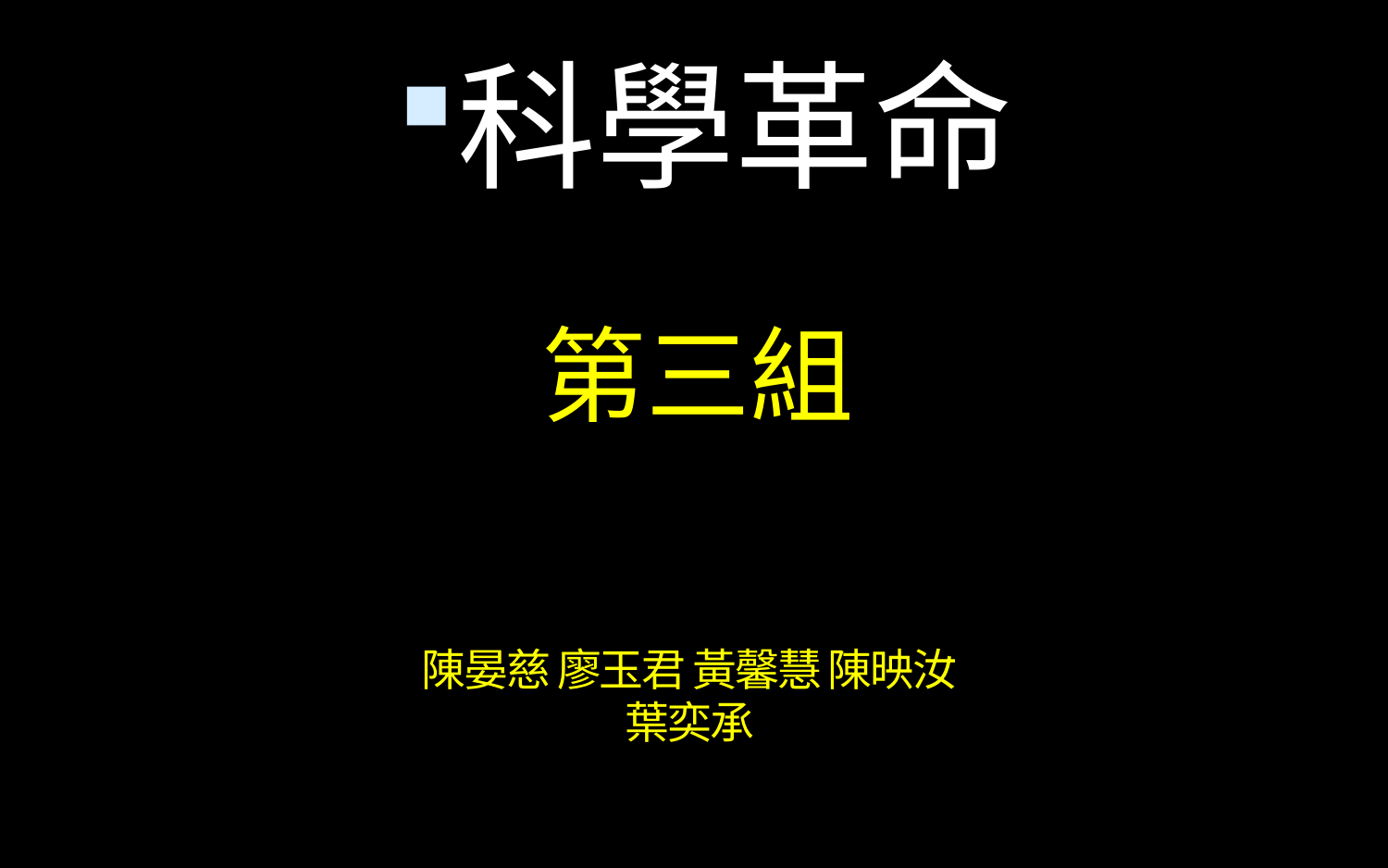

科學革命
第三組
# 陳晏慈 廖玉君 黃馨慧 陳映汝 葉奕承